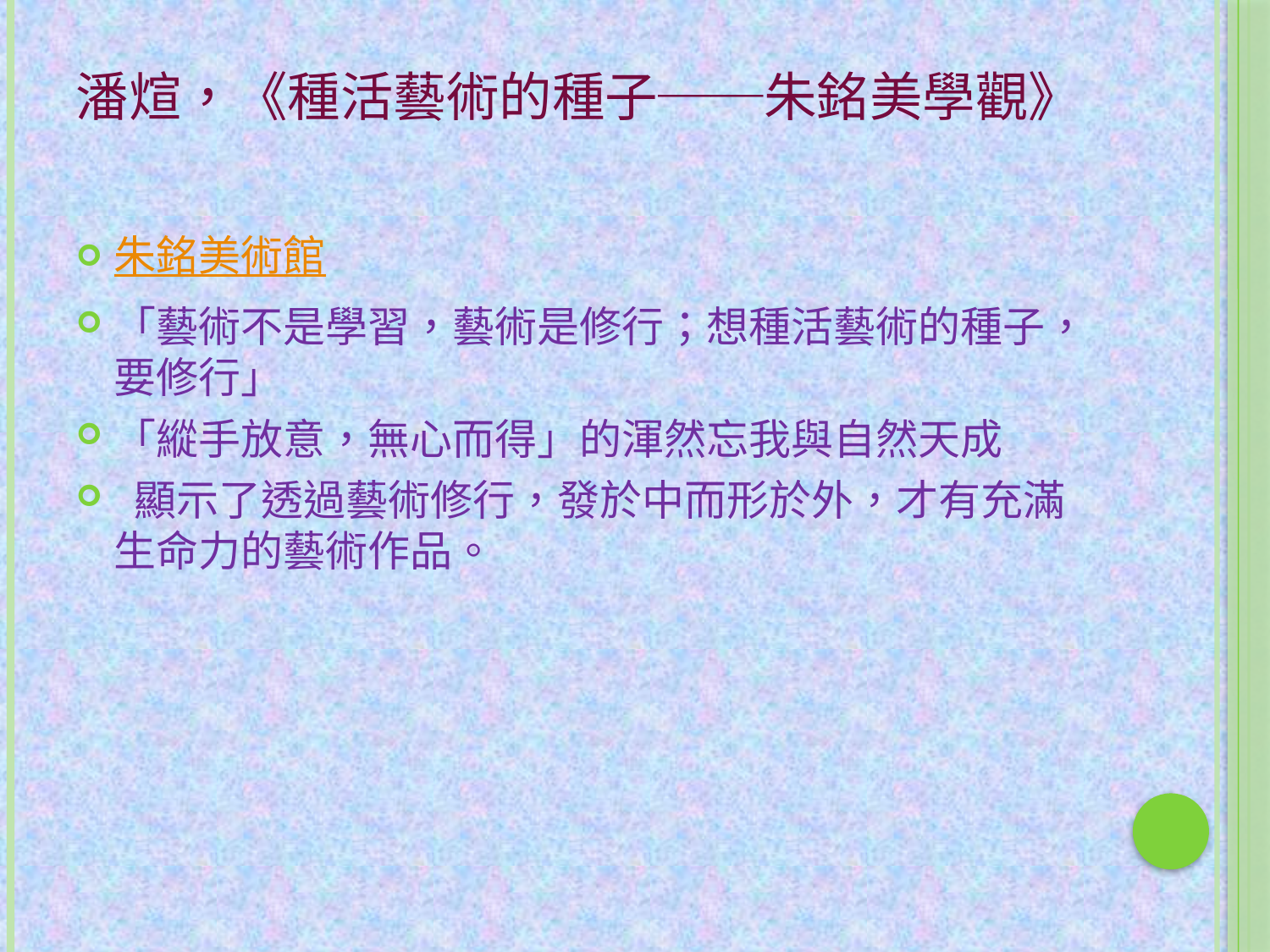

# 潘煊，《種活藝術的種子──朱銘美學觀》
朱銘美術館
「藝術不是學習，藝術是修行；想種活藝術的種子，要修行」
「縱手放意，無心而得」的渾然忘我與自然天成
 顯示了透過藝術修行，發於中而形於外，才有充滿生命力的藝術作品。